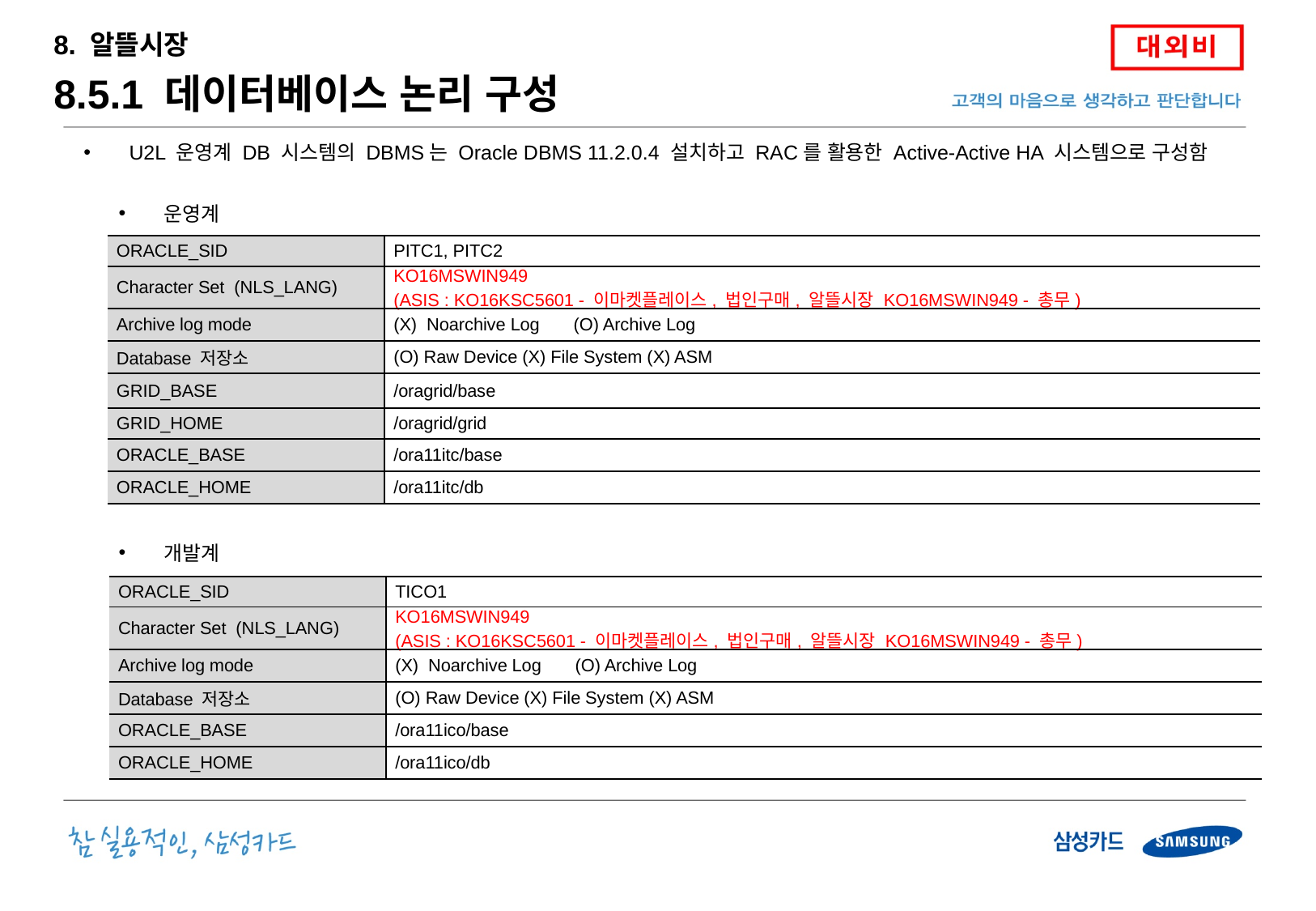

8. 알뜰시장
8.5.1 데이터베이스 논리 구성
U2L 운영계 DB 시스템의 DBMS는 Oracle DBMS 11.2.0.4 설치하고 RAC를 활용한 Active-Active HA 시스템으로 구성함
운영계
| ORACLE\_SID | PITC1, PITC2 |
| --- | --- |
| Character Set (NLS\_LANG) | KO16MSWIN949 (ASIS : KO16KSC5601 - 이마켓플레이스, 법인구매, 알뜰시장 KO16MSWIN949 - 총무) |
| Archive log mode | (X) Noarchive Log (O) Archive Log |
| Database 저장소 | (O) Raw Device (X) File System (X) ASM |
| GRID\_BASE | /oragrid/base |
| GRID\_HOME | /oragrid/grid |
| ORACLE\_BASE | /ora11itc/base |
| ORACLE\_HOME | /ora11itc/db |
개발계
| ORACLE\_SID | TICO1 |
| --- | --- |
| Character Set (NLS\_LANG) | KO16MSWIN949 (ASIS : KO16KSC5601 - 이마켓플레이스, 법인구매, 알뜰시장 KO16MSWIN949 - 총무) |
| Archive log mode | (X) Noarchive Log (O) Archive Log |
| Database 저장소 | (O) Raw Device (X) File System (X) ASM |
| ORACLE\_BASE | /ora11ico/base |
| ORACLE\_HOME | /ora11ico/db |